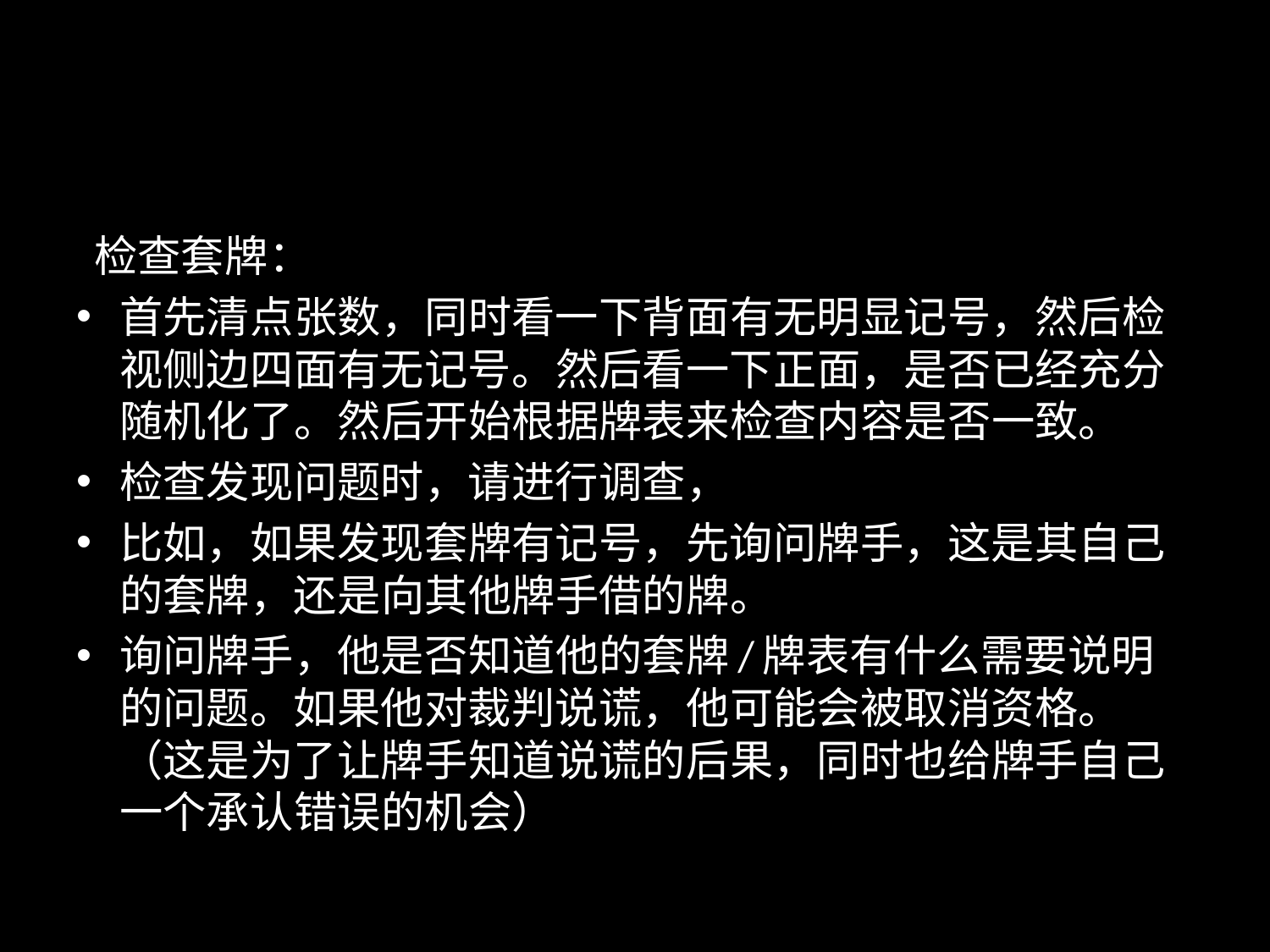

#
 检查套牌：
首先清点张数，同时看一下背面有无明显记号，然后检视侧边四面有无记号。然后看一下正面，是否已经充分随机化了。然后开始根据牌表来检查内容是否一致。
检查发现问题时，请进行调查，
比如，如果发现套牌有记号，先询问牌手，这是其自己的套牌，还是向其他牌手借的牌。
询问牌手，他是否知道他的套牌/牌表有什么需要说明的问题。如果他对裁判说谎，他可能会被取消资格。（这是为了让牌手知道说谎的后果，同时也给牌手自己一个承认错误的机会）